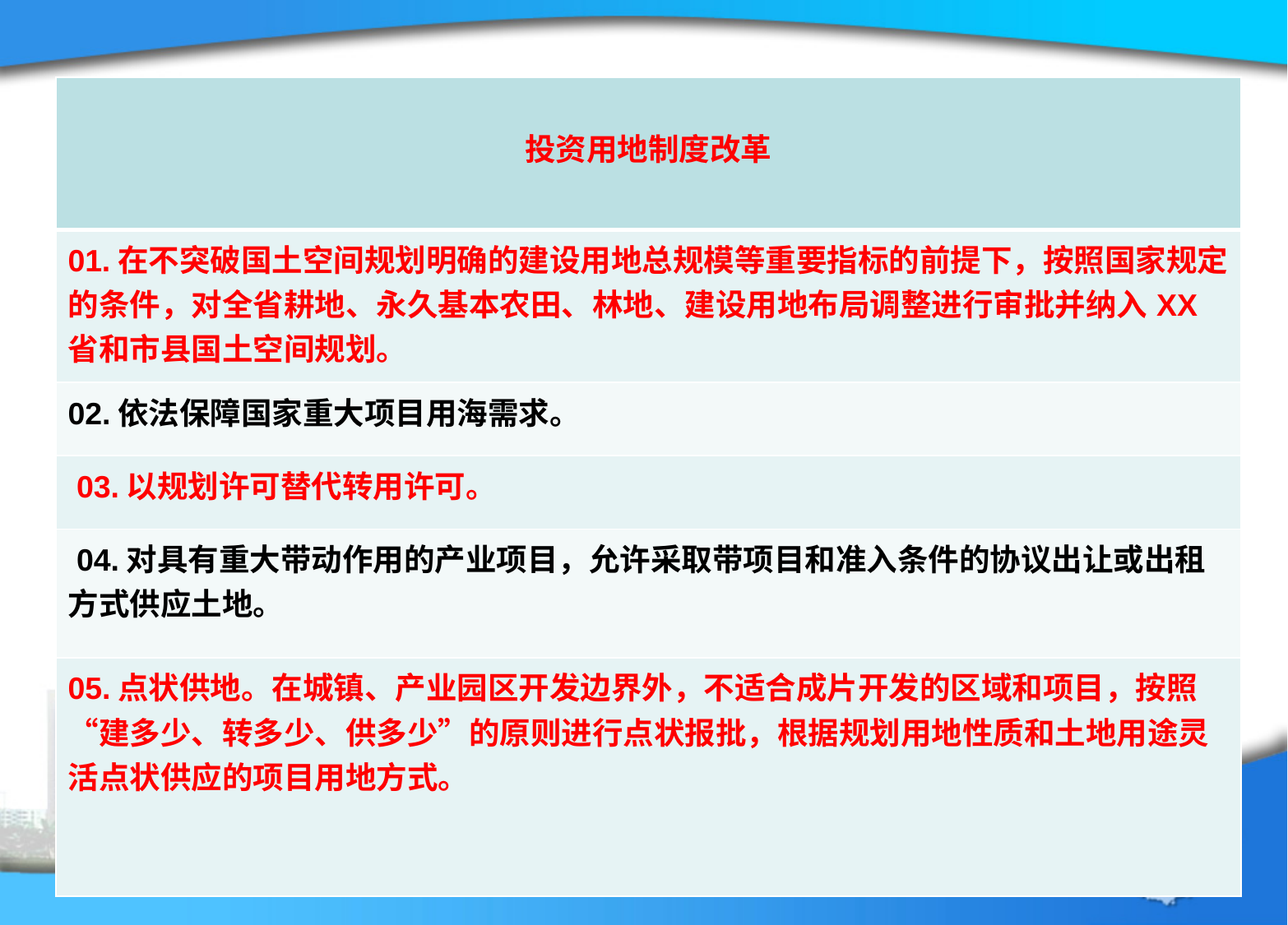

| 投资用地制度改革 |
| --- |
| 01.在不突破国土空间规划明确的建设用地总规模等重要指标的前提下，按照国家规定的条件，对全省耕地、永久基本农田、林地、建设用地布局调整进行审批并纳入XX省和市县国土空间规划。 |
| 02.依法保障国家重大项目用海需求。 |
| 03.以规划许可替代转用许可。 |
| 04.对具有重大带动作用的产业项目，允许采取带项目和准入条件的协议出让或出租方式供应土地。 |
| 05.点状供地。在城镇、产业园区开发边界外，不适合成片开发的区域和项目，按照“建多少、转多少、供多少”的原则进行点状报批，根据规划用地性质和土地用途灵活点状供应的项目用地方式。 |